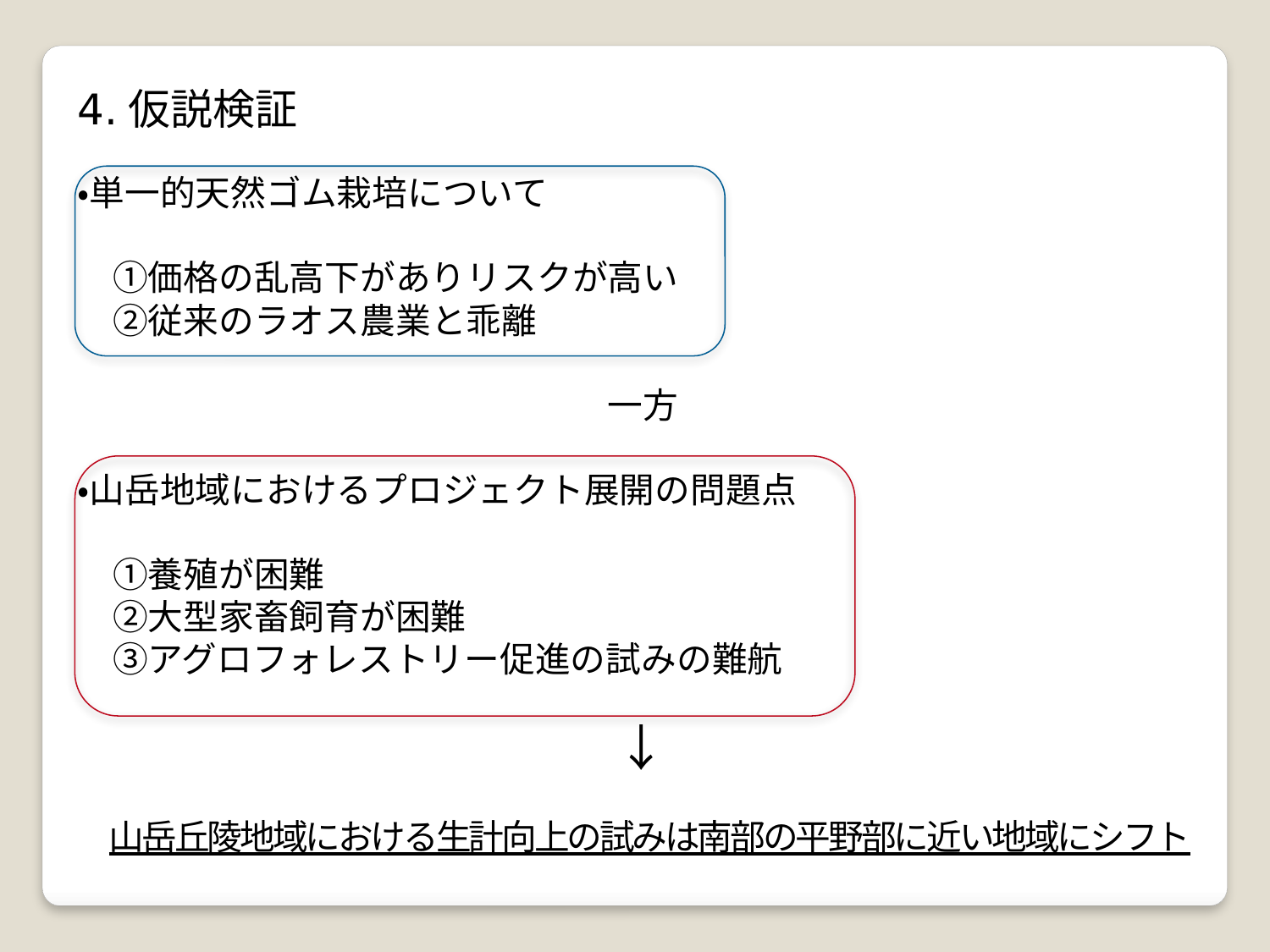

4.仮説検証

・単一的天然ゴム栽培について

　①価格の乱高下がありリスクが高い
　②従来のラオス農業と乖離

　　　　　　　　　　　　　　　一方

・山岳地域におけるプロジェクト展開の問題点

　①養殖が困難
　②大型家畜飼育が困難
　③アグロフォレストリー促進の試みの難航

　　　　　　　　　　　　　　　　　↓

　山岳丘陵地域における生計向上の試みは南部の平野部に近い地域にシフト